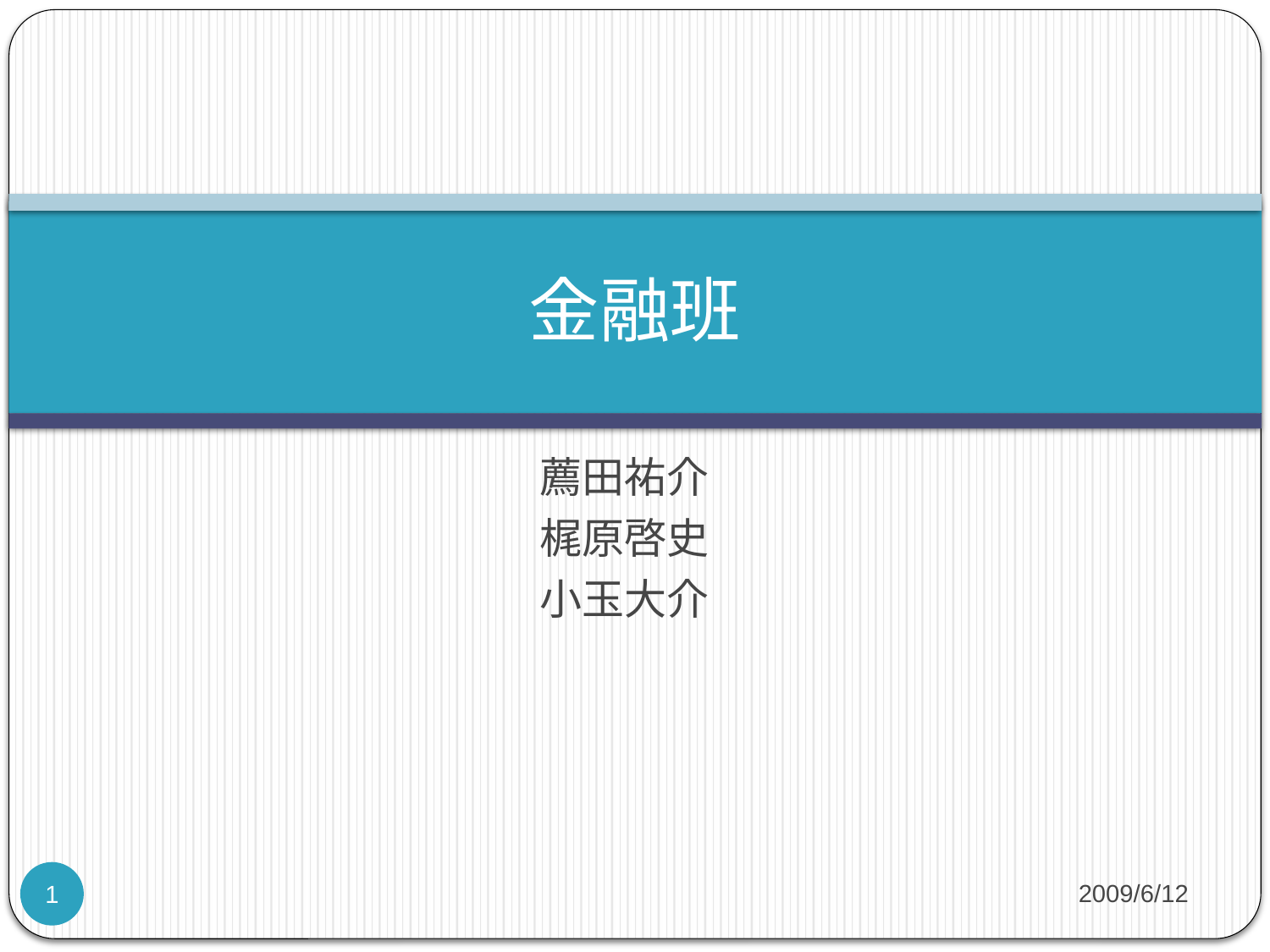

# 金融班
薦田祐介
梶原啓史
小玉大介
2009/6/12
1